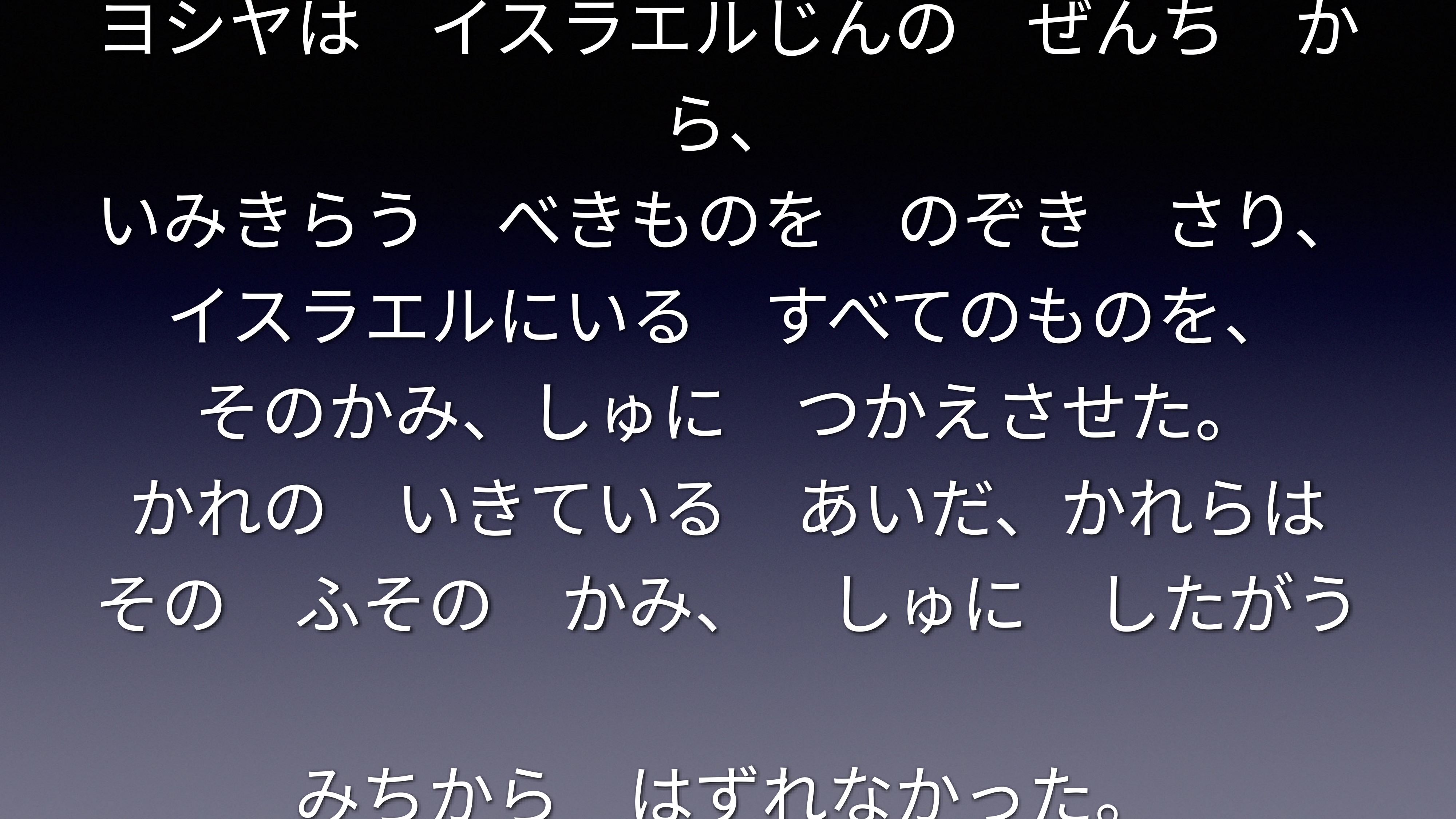

ヨシヤは　イスラエルじんの　ぜんち　から、
いみきらう　べきものを　のぞき　さり、
イスラエルにいる　すべてのものを、
そのかみ、しゅに　つかえさせた。
かれの　いきている　あいだ、かれらは
その　ふその　かみ、　しゅに　したがう
みちから　はずれなかった。